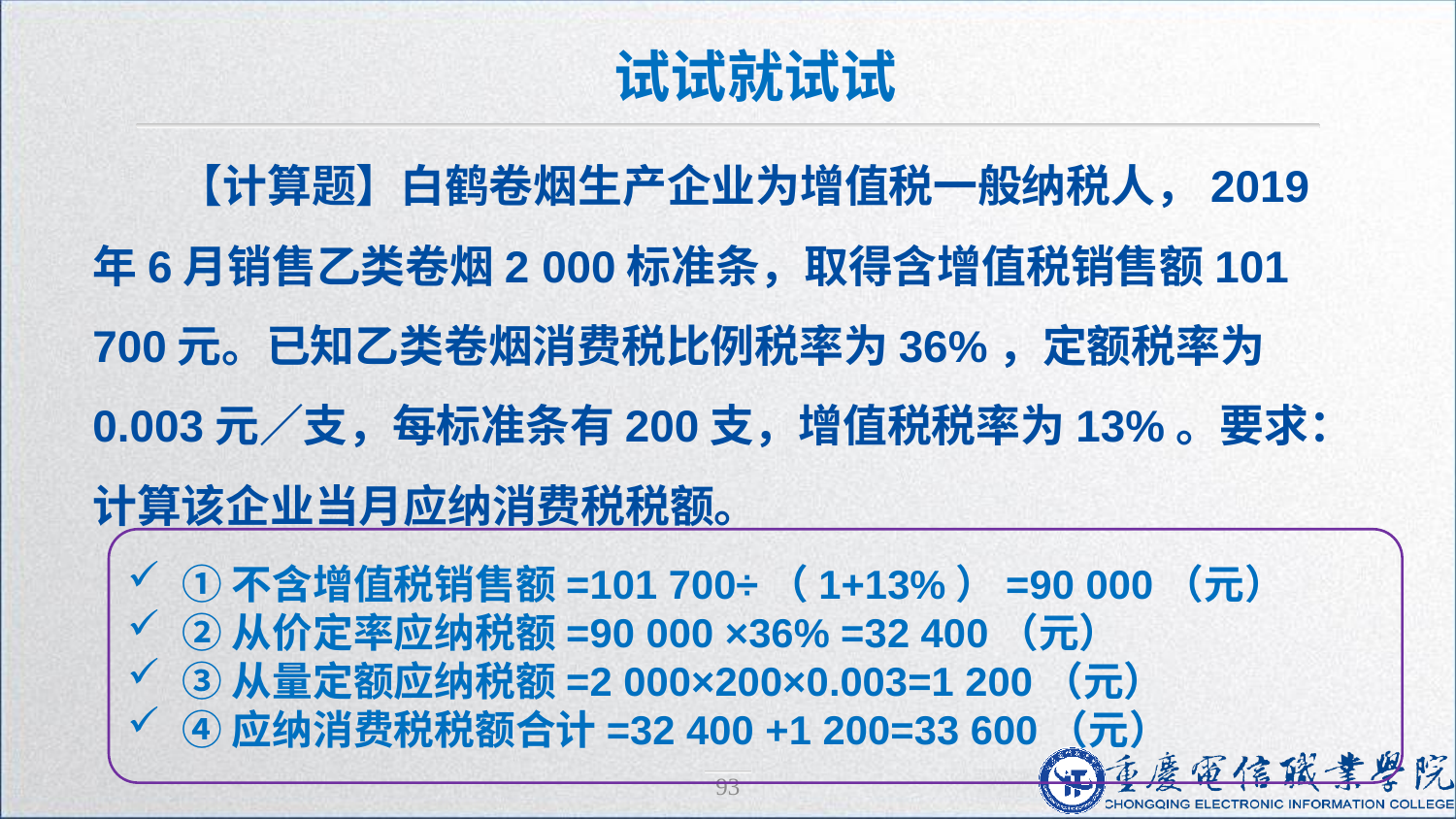

试试就试试
【计算题】白鹤卷烟生产企业为增值税一般纳税人，2019年6月销售乙类卷烟2 000标准条，取得含增值税销售额101 700元。已知乙类卷烟消费税比例税率为36%，定额税率为0.003元／支，每标准条有200支，增值税税率为13%。要求：计算该企业当月应纳消费税税额。

①不含增值税销售额=101 700÷（1+13%）=90 000（元）
②从价定率应纳税额=90 000 ×36% =32 400（元）
③从量定额应纳税额=2 000×200×0.003=1 200（元）
④应纳消费税税额合计=32 400 +1 200=33 600（元）
93